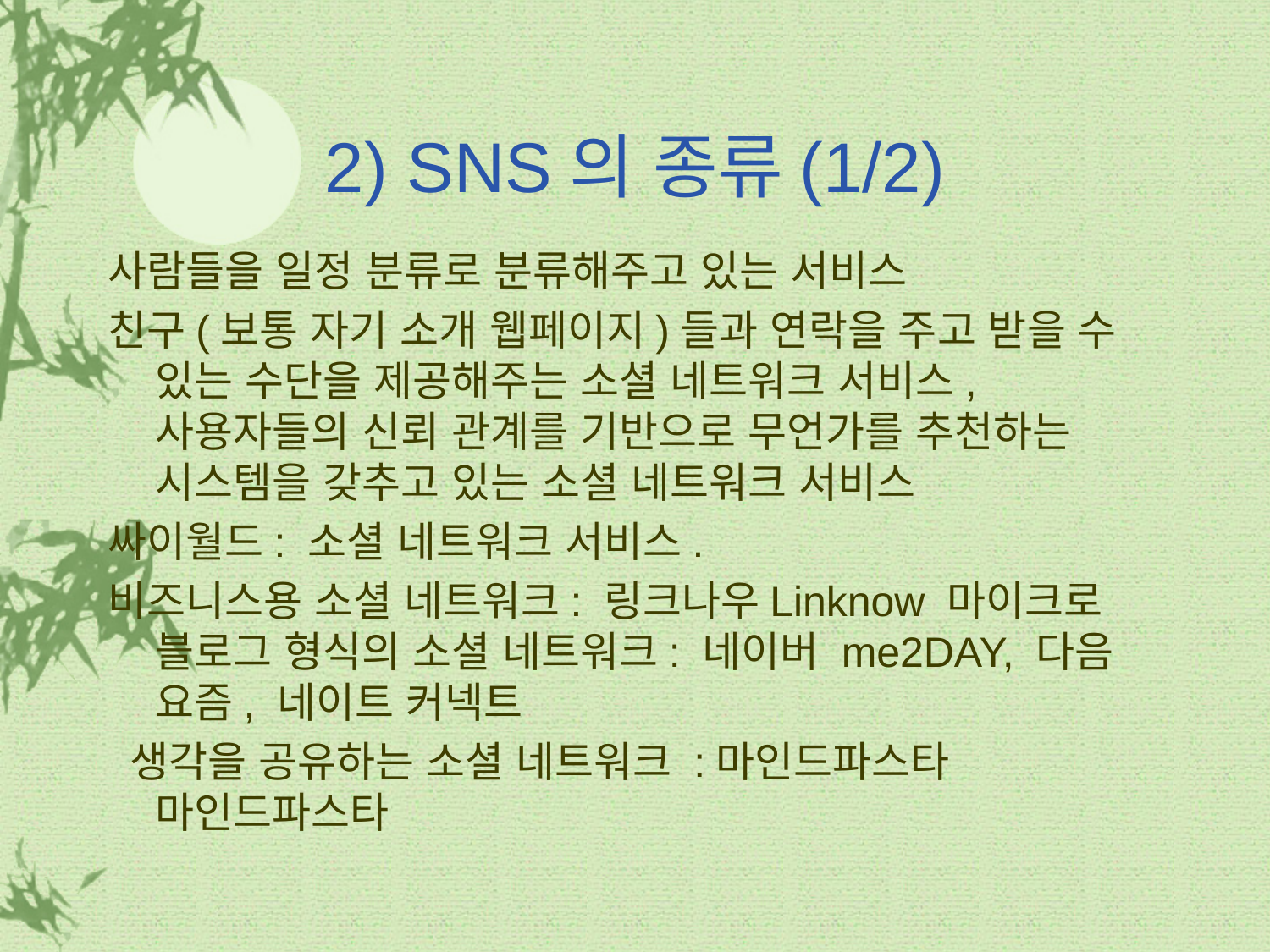

# 2) SNS의 종류(1/2)
사람들을 일정 분류로 분류해주고 있는 서비스
친구(보통 자기 소개 웹페이지)들과 연락을 주고 받을 수 있는 수단을 제공해주는 소셜 네트워크 서비스, 사용자들의 신뢰 관계를 기반으로 무언가를 추천하는 시스템을 갖추고 있는 소셜 네트워크 서비스
싸이월드: 소셜 네트워크 서비스.
비즈니스용 소셜 네트워크: 링크나우Linknow 마이크로 블로그 형식의 소셜 네트워크: 네이버 me2DAY, 다음 요즘, 네이트 커넥트
 생각을 공유하는 소셜 네트워크 :마인드파스타 마인드파스타